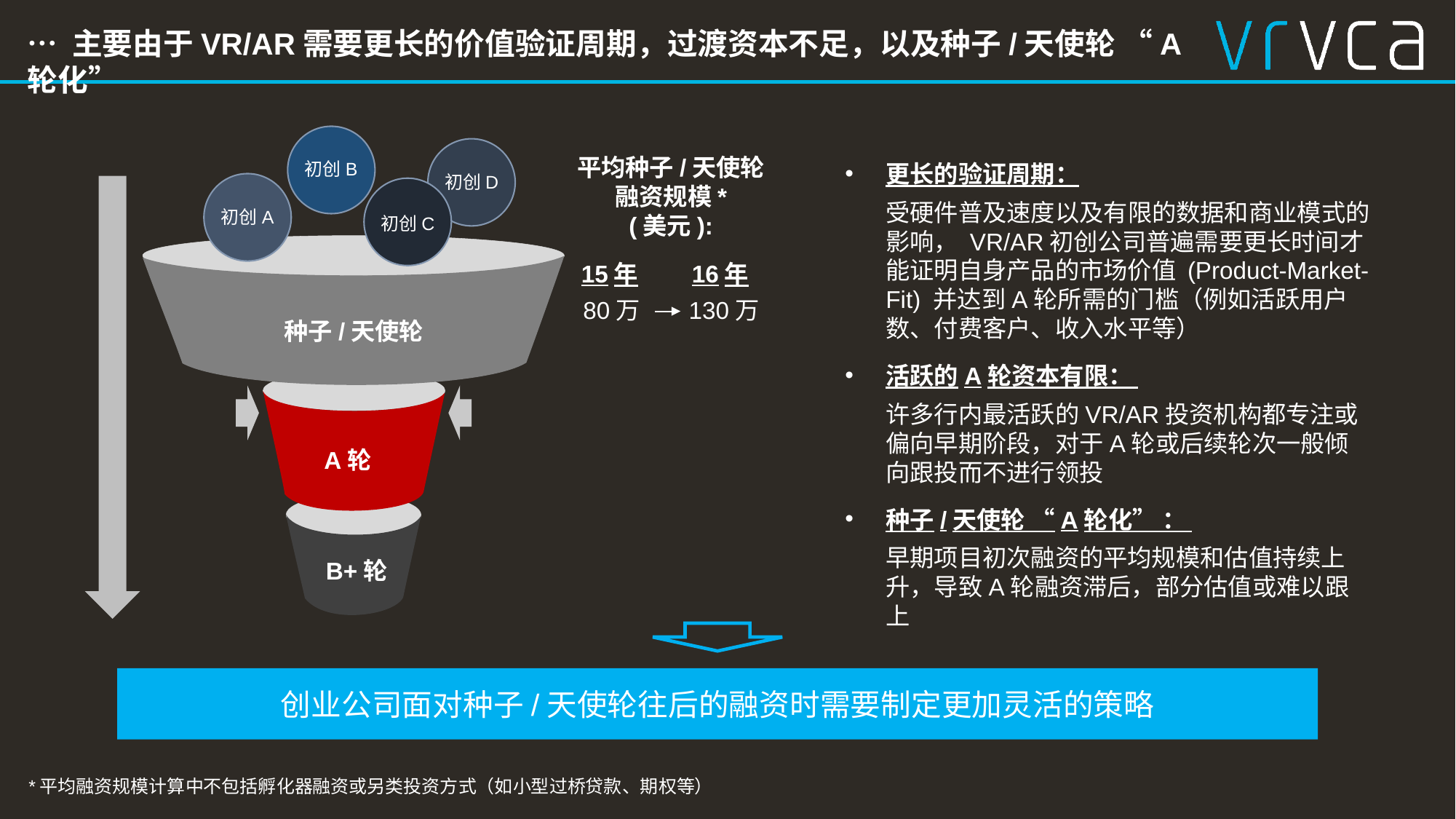

… 主要由于VR/AR需要更长的价值验证周期，过渡资本不足，以及种子/天使轮 “A轮化”

初创B

初创D
平均种子/天使轮
融资规模*
(美元):
更长的验证周期：
受硬件普及速度以及有限的数据和商业模式的影响， VR/AR初创公司普遍需要更长时间才能证明自身产品的市场价值 (Product-Market-Fit) 并达到A轮所需的门槛（例如活跃用户数、付费客户、收入水平等）
活跃的A轮资本有限：
许多行内最活跃的VR/AR投资机构都专注或偏向早期阶段，对于A轮或后续轮次一般倾向跟投而不进行领投
种子/天使轮 “A轮化” ：
早期项目初次融资的平均规模和估值持续上升，导致A轮融资滞后，部分估值或难以跟上

初创A

初创C

15年
16年
80万
130万
种子/天使轮

A轮

B+轮

创业公司面对种子/天使轮往后的融资时需要制定更加灵活的策略
*平均融资规模计算中不包括孵化器融资或另类投资方式（如小型过桥贷款、期权等）